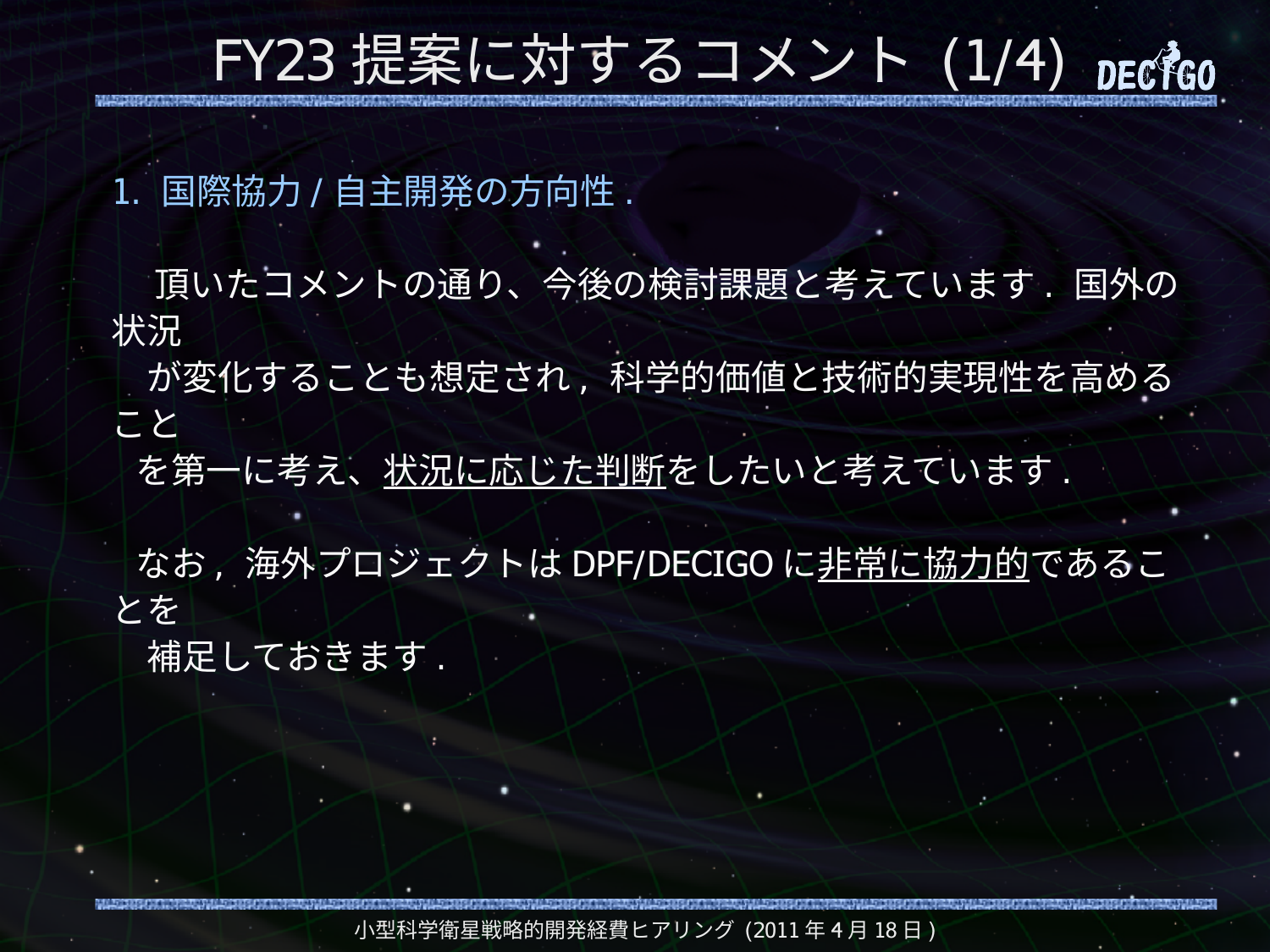

# FY23提案に対するコメント (1/4)
1. 国際協力/自主開発の方向性.

　 頂いたコメントの通り、今後の検討課題と考えています. 国外の状況
　が変化することも想定され, 科学的価値と技術的実現性を高めること
  を第一に考え、状況に応じた判断をしたいと考えています.

  なお, 海外プロジェクトはDPF/DECIGOに非常に協力的であることを
　補足しておきます.
小型科学衛星戦略的開発経費ヒアリング (2011年4月18日)